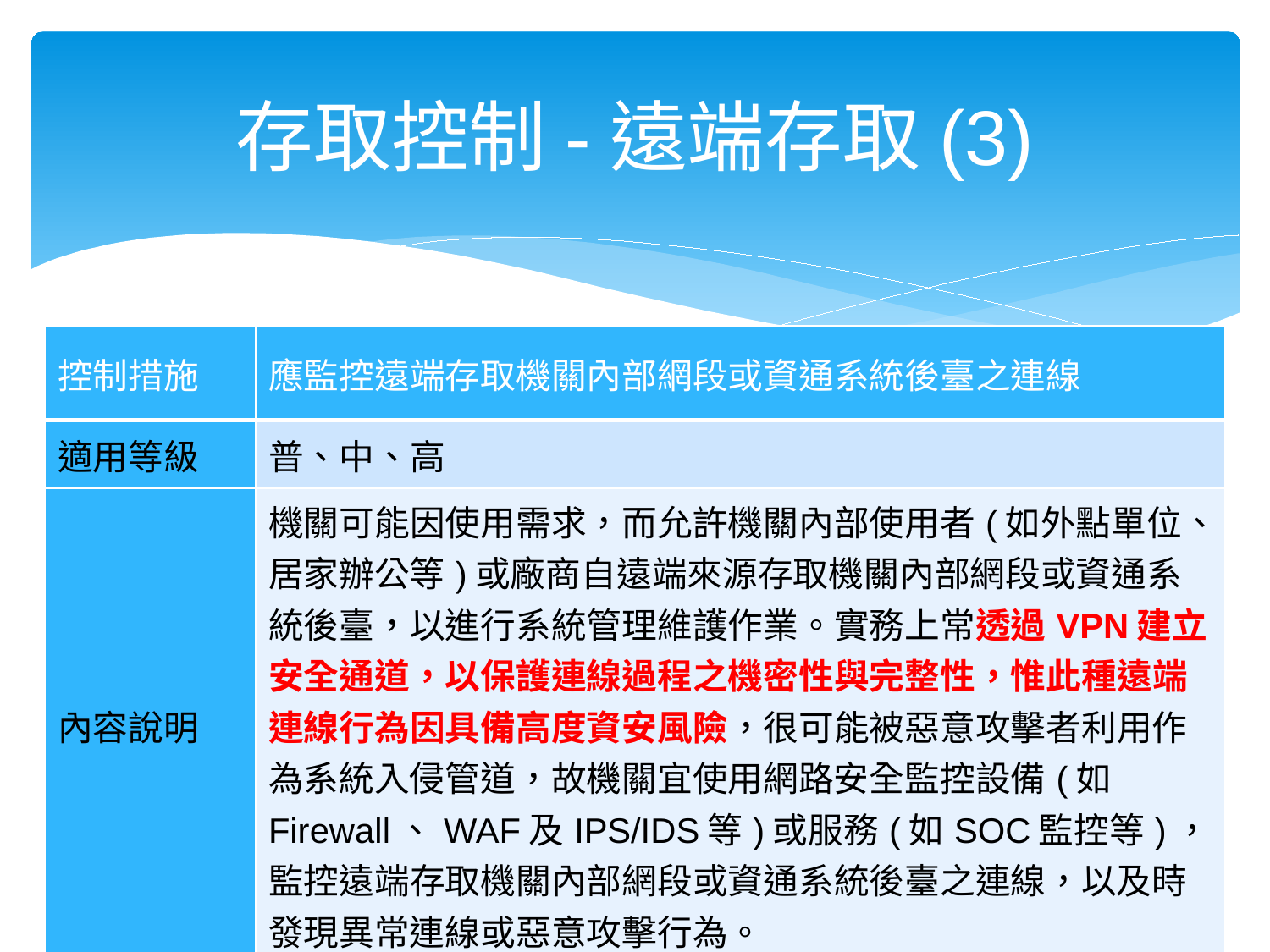

# 存取控制-遠端存取(3)
| 控制措施 | 應監控遠端存取機關內部網段或資通系統後臺之連線 |
| --- | --- |
| 適用等級 | 普、中、高 |
| 內容說明 | 機關可能因使用需求，而允許機關內部使用者(如外點單位、居家辦公等)或廠商自遠端來源存取機關內部網段或資通系統後臺，以進行系統管理維護作業。實務上常透過VPN建立安全通道，以保護連線過程之機密性與完整性，惟此種遠端連線行為因具備高度資安風險，很可能被惡意攻擊者利用作為系統入侵管道，故機關宜使用網路安全監控設備(如Firewall、WAF及IPS/IDS等)或服務(如SOC監控等)，監控遠端存取機關內部網段或資通系統後臺之連線，以及時發現異常連線或惡意攻擊行為。 |